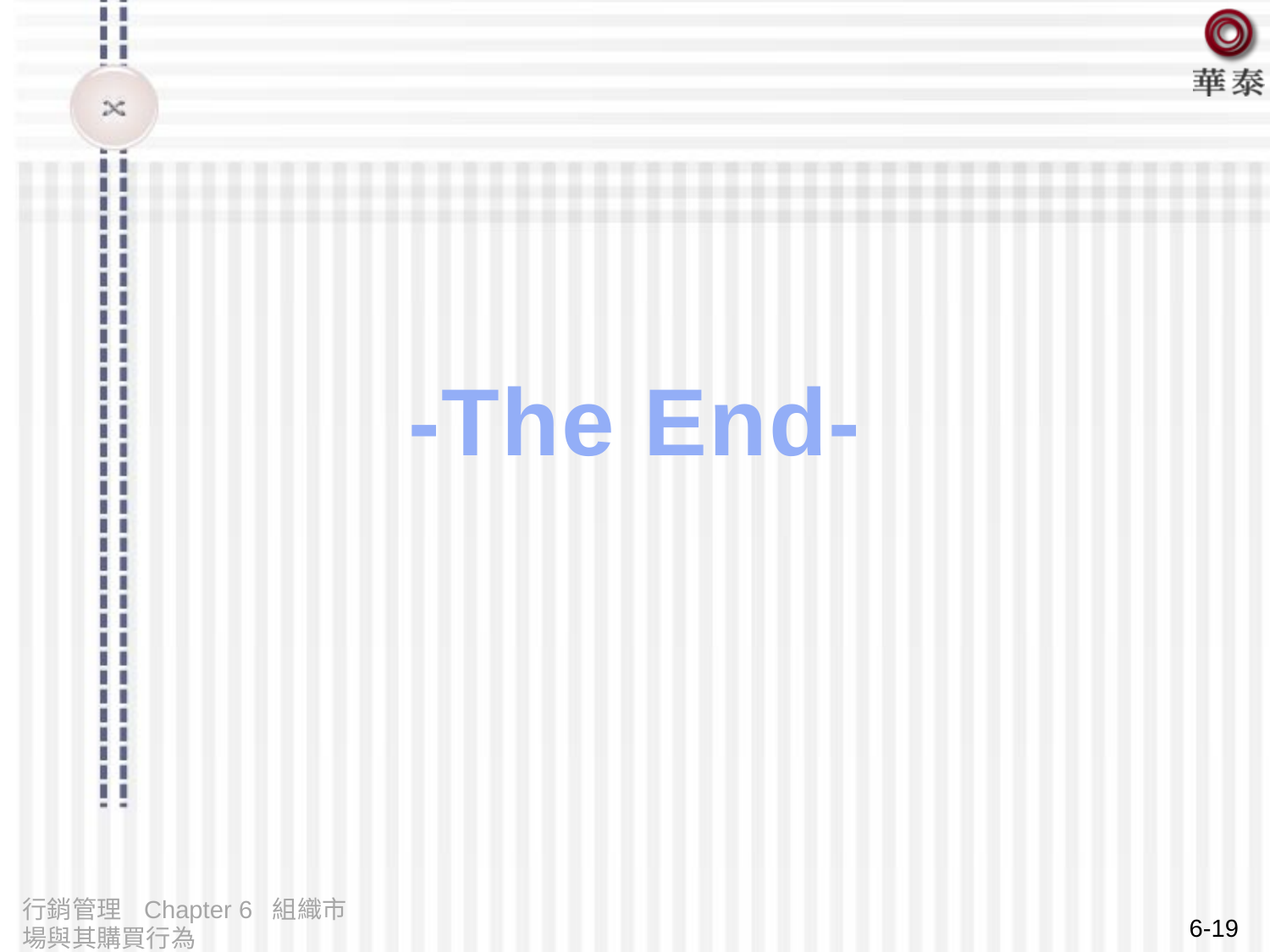

# -The End-

行銷管理   Chapter 6  組織市場與其購買行為
6-19